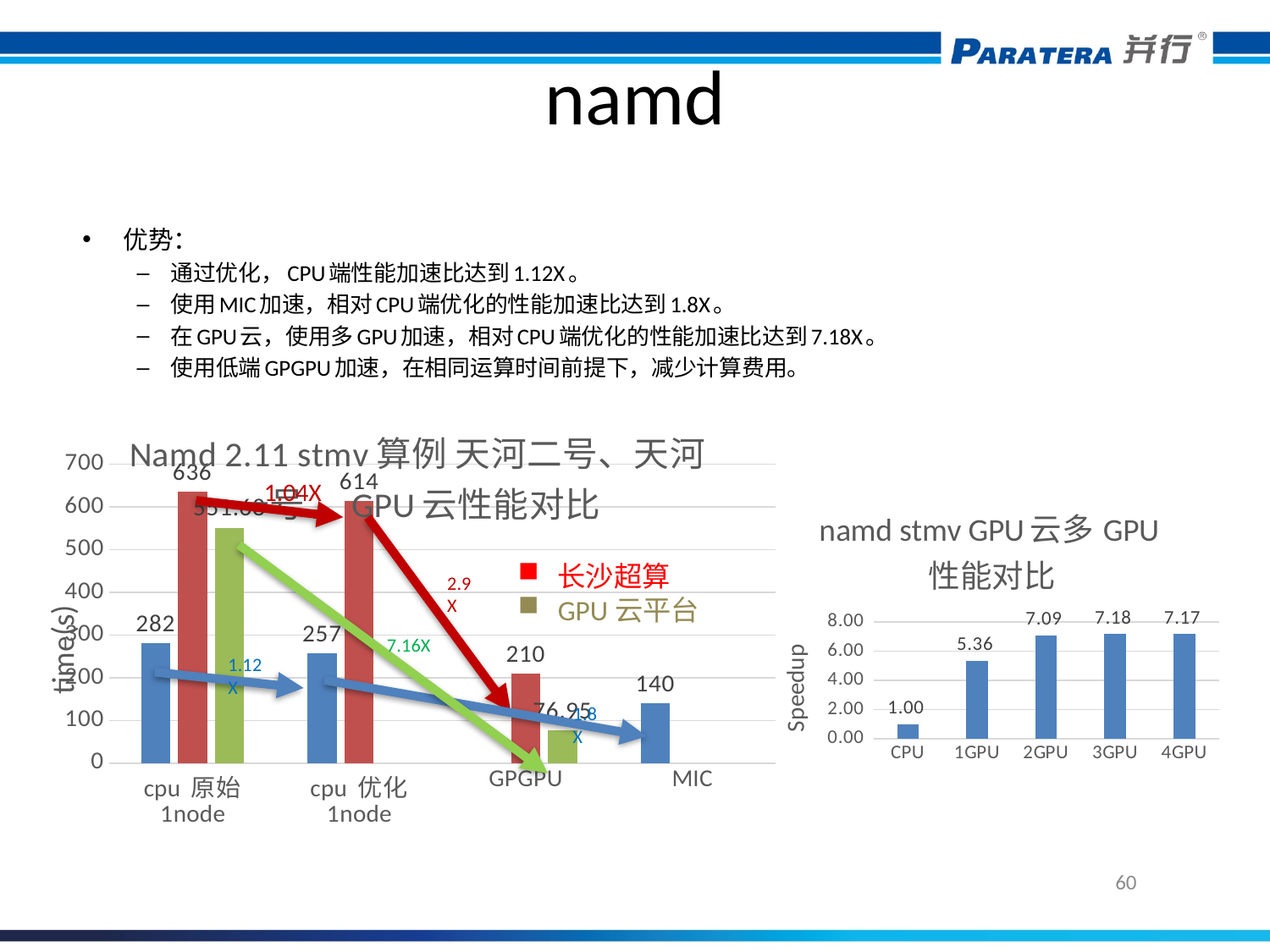

# namd
优势：
通过优化，CPU端性能加速比达到1.12X。
使用MIC加速，相对CPU端优化的性能加速比达到1.8X。
在GPU云，使用多GPU加速，相对CPU端优化的性能加速比达到7.18X。
使用低端GPGPU加速，在相同运算时间前提下，减少计算费用。

### Chart: Namd 2.11 stmv算例 天河二号、天河一号、GPU云性能对比

| Category | 广州超算 | 长沙超算 | 百度云 |
|---|---|---|---|
| cpu 原始 1node | 282.0 | 636.0 | 551.68 |
| cpu 优化 1node | 257.0 | 614.0 | None |
| GPGPU | None | 210.0 | 76.95 |
| MIC | 140.0 | None | None |
1.04X
2.9X
7.16X
1.12X
1.8X

### Chart: namd stmv GPU云多GPU性能对比

| Category |  |
|---|---|
| CPU | 1.0 |
| 1GPU | 5.360800699640461 |
| 2GPU | 7.090091247911578 |
| 3GPU | 7.179593961478396 |
| 4GPU | 7.169330734243014 |
长沙超算
GPU云平台
60